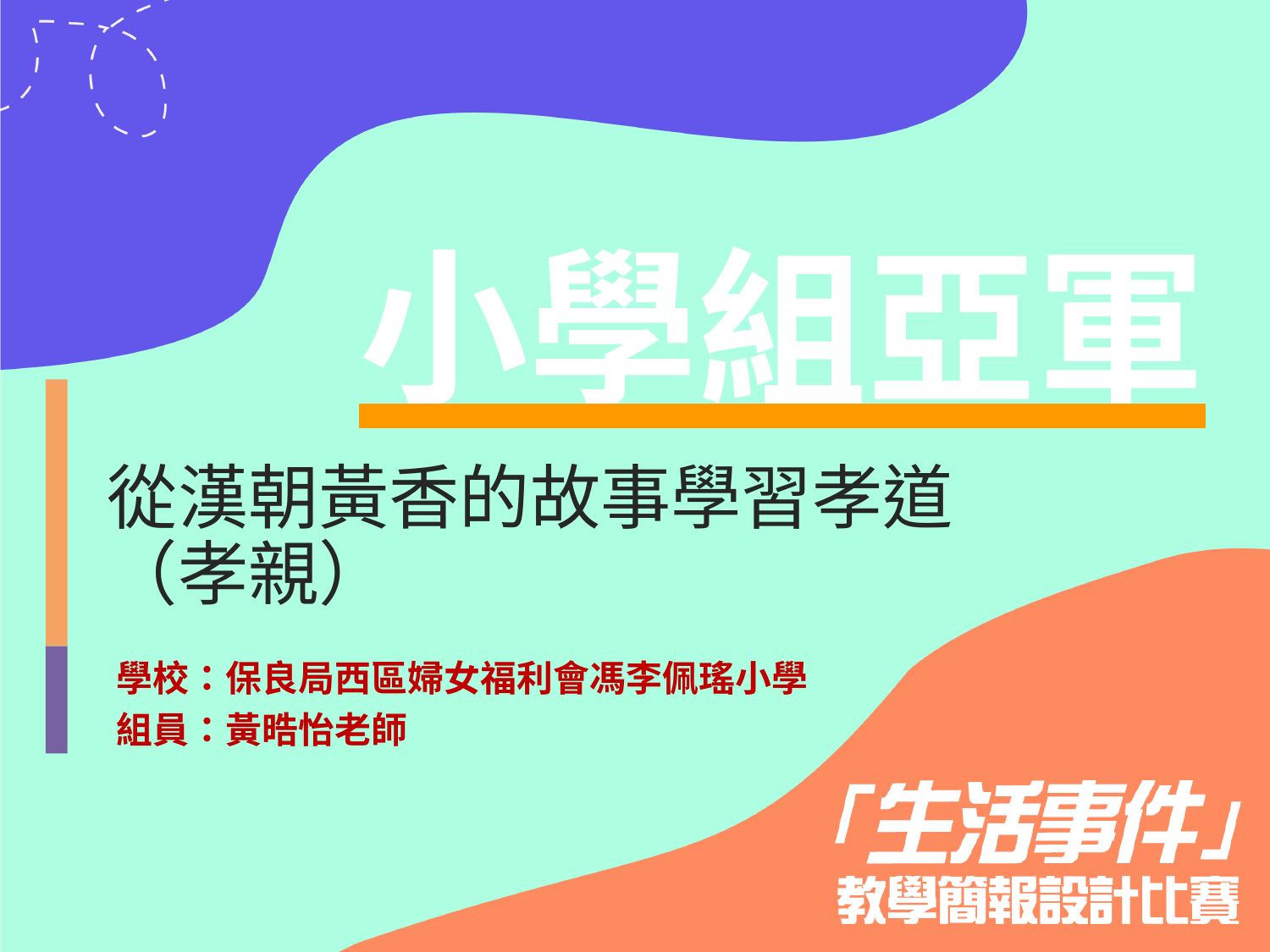

小學組亞軍
# 從漢朝黃香的故事學習孝道 （孝親）
學校：保良局西區婦女福利會馮李佩瑤小學
組員：黃晧怡老師